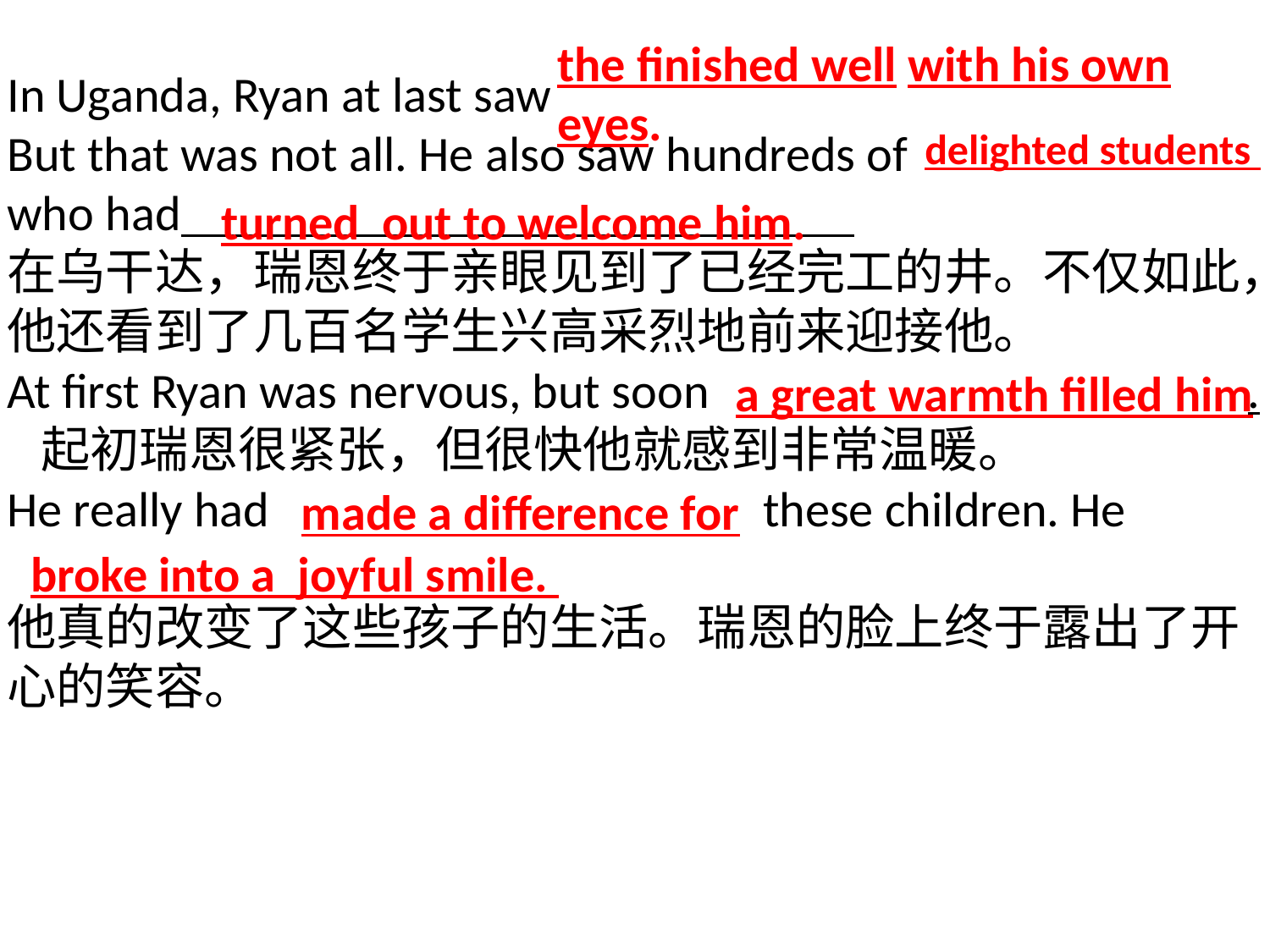

the finished well with his own eyes.
delighted students
turned  out to welcome him.
# In Uganda, Ryan at last saw But that was not all. He also saw hundreds of                           who had 在乌干达，瑞恩终于亲眼见到了已经完工的井。不仅如此，他还看到了几百名学生兴高采烈地前来迎接他。
At first Ryan was nervous, but soon                                                .
  起初瑞恩很紧张，但很快他就感到非常温暖。
He really had                                            these children. He
他真的改变了这些孩子的生活。瑞恩的脸上终于露出了开心的笑容。

a great warmth filled him
made a difference for
broke into a  joyful smile.